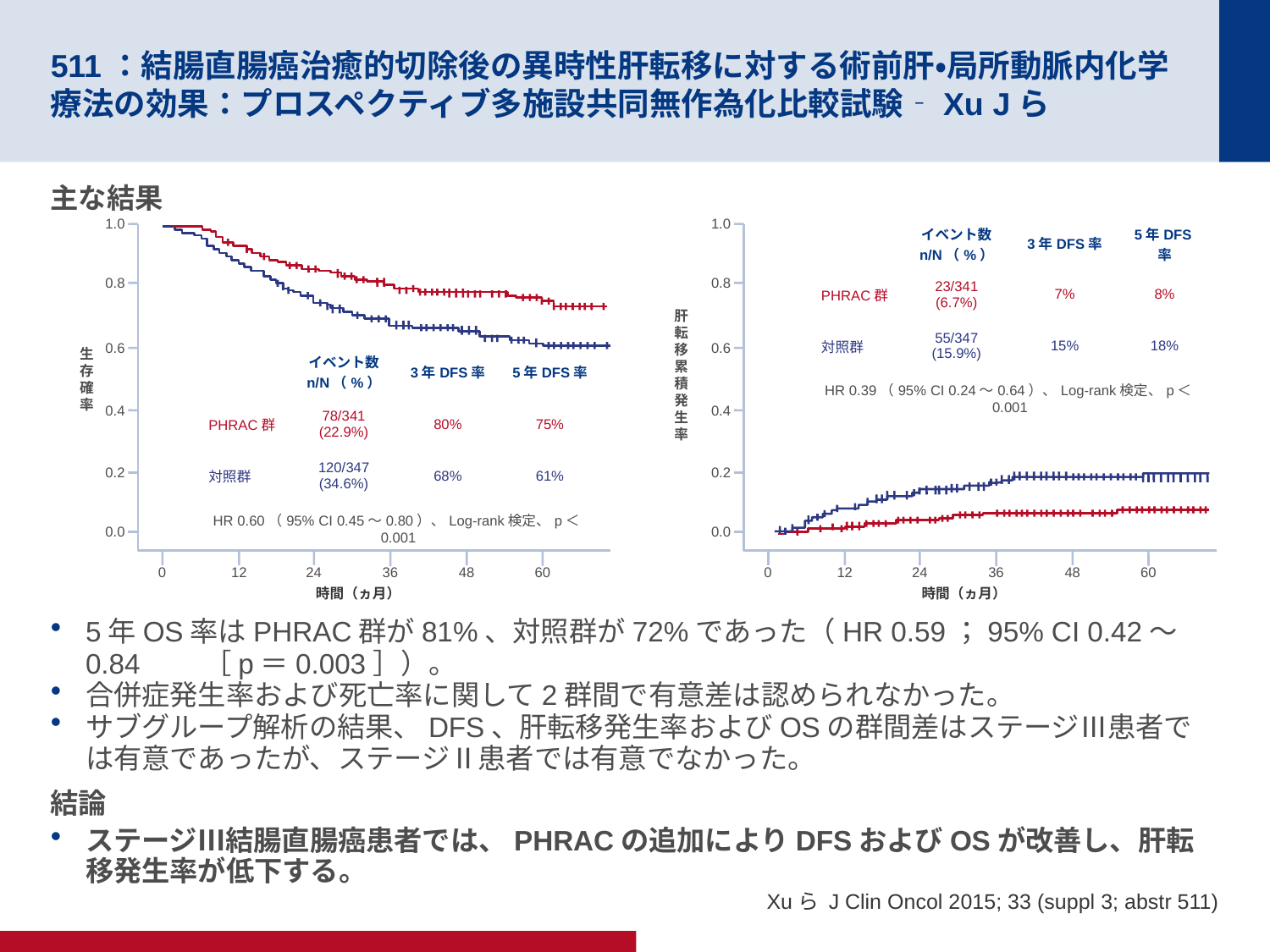

# 511：結腸直腸癌治癒的切除後の異時性肝転移に対する術前肝・局所動脈内化学療法の効果：プロスペクティブ多施設共同無作為化比較試験‐Xu Jら
主な結果
5年OS率はPHRAC群が81%、対照群が72%であった（HR 0.59；95% CI 0.42～0.84　　［p＝0.003］）。
合併症発生率および死亡率に関して2群間で有意差は認められなかった。
サブグループ解析の結果、DFS、肝転移発生率およびOSの群間差はステージⅢ患者では有意であったが、ステージⅡ患者では有意でなかった。
結論
ステージⅢ結腸直腸癌患者では、PHRACの追加によりDFSおよびOSが改善し、肝転移発生率が低下する。
1.0

0.8

0.6

生存確率
0.4

0.2

0.0

0
12
24
36
48
60
時間（ヵ月）
1.0

0.8

0.6

肝転移累積発生率
0.4

0.2

0.0

0
12
24
36
48
60
時間（ヵ月）
|  | イベント数 n/N（%） | 3年DFS率 | 5年DFS率 |
| --- | --- | --- | --- |
| PHRAC群 | 23/341 (6.7%) | 7% | 8% |
| 対照群 | 55/347 (15.9%) | 15% | 18% |
| HR 0.39（95% CI 0.24～0.64）、Log-rank検定、p＜0.001 |  |  |  |

|  | イベント数 n/N（%） | 3年DFS率 | 5年DFS率 |
| --- | --- | --- | --- |
| PHRAC群 | 78/341 (22.9%) | 80% | 75% |
| 対照群 | 120/347 (34.6%) | 68% | 61% |
| HR 0.60（95% CI 0.45～0.80）、Log-rank検定、p＜0.001 |  |  |  |

Xuら J Clin Oncol 2015; 33 (suppl 3; abstr 511)